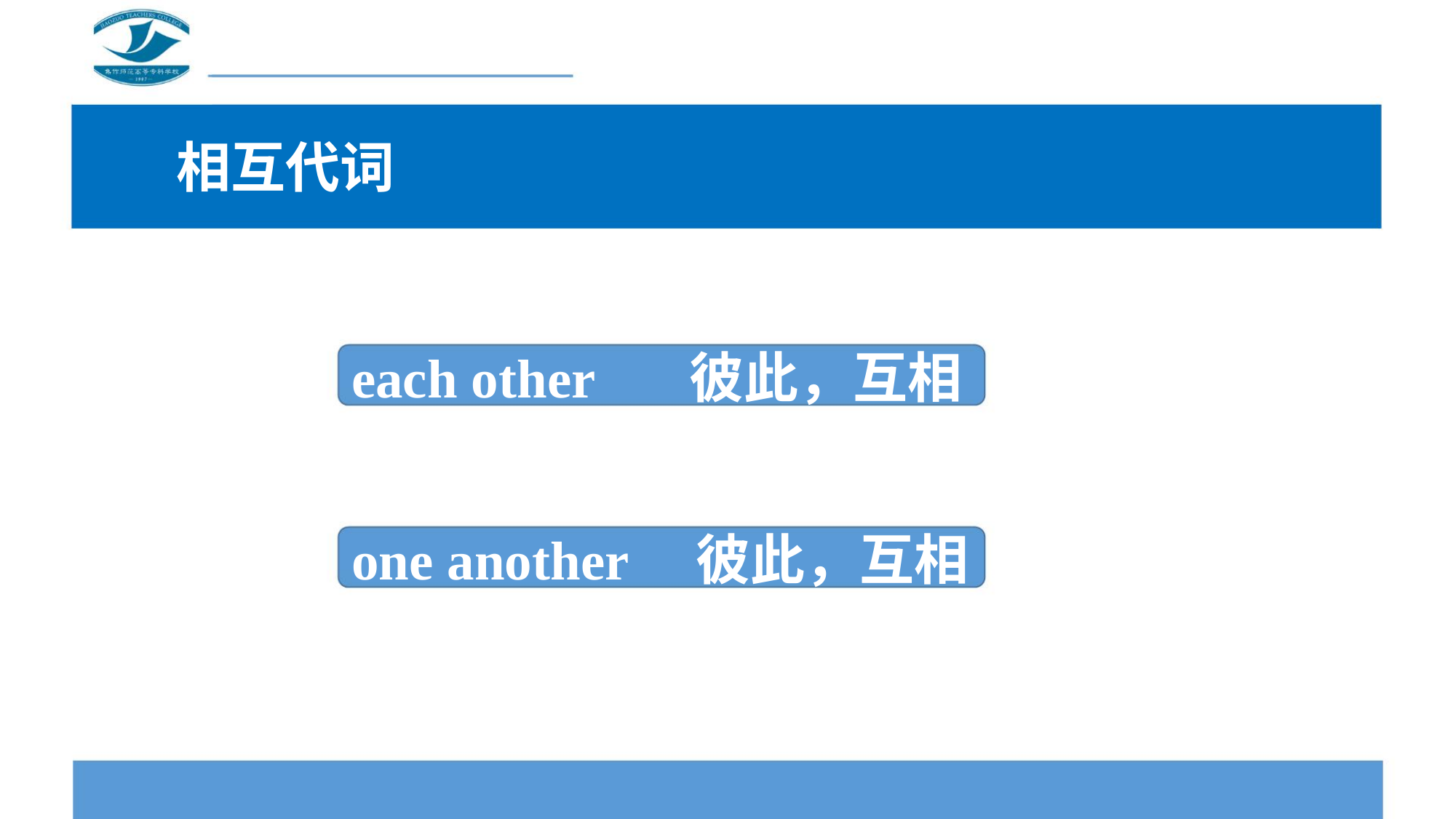

相互代词
each other 彼此，互相
one another 彼此，互相